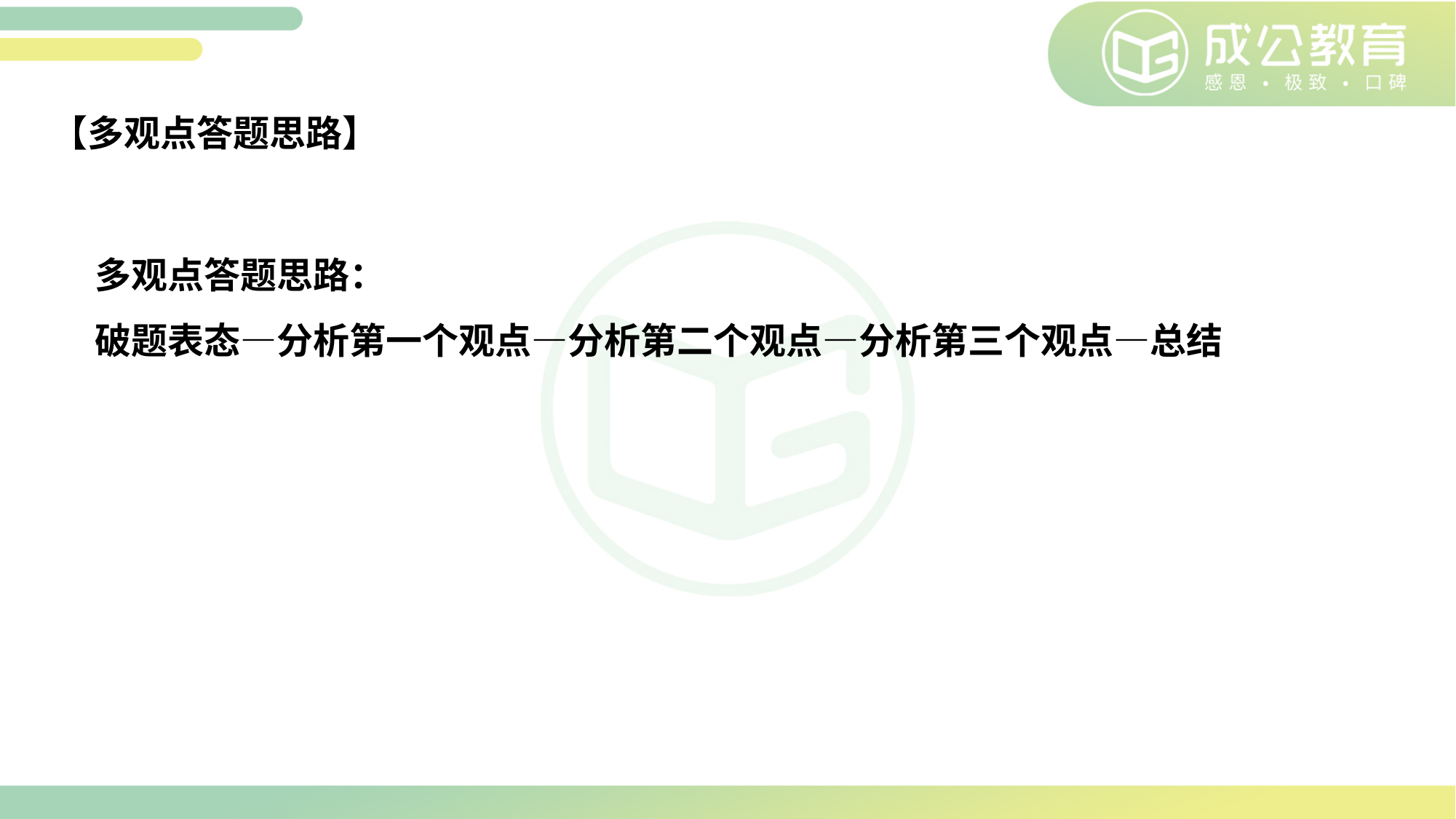

# 【多观点答题思路】
多观点答题思路：
破题表态—分析第一个观点—分析第二个观点—分析第三个观点—总结